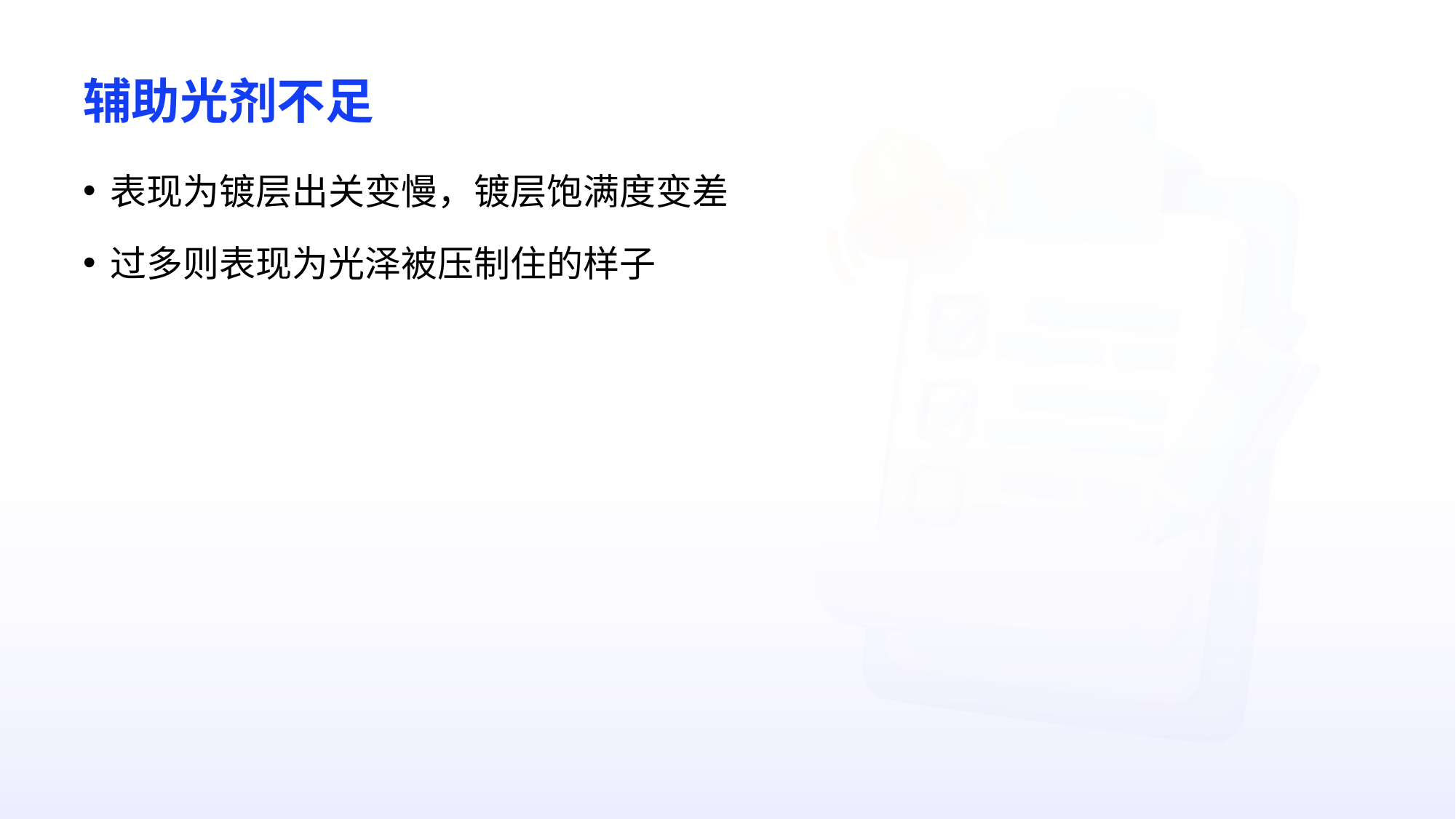

# 辅助光剂不足
表现为镀层出关变慢，镀层饱满度变差
过多则表现为光泽被压制住的样子